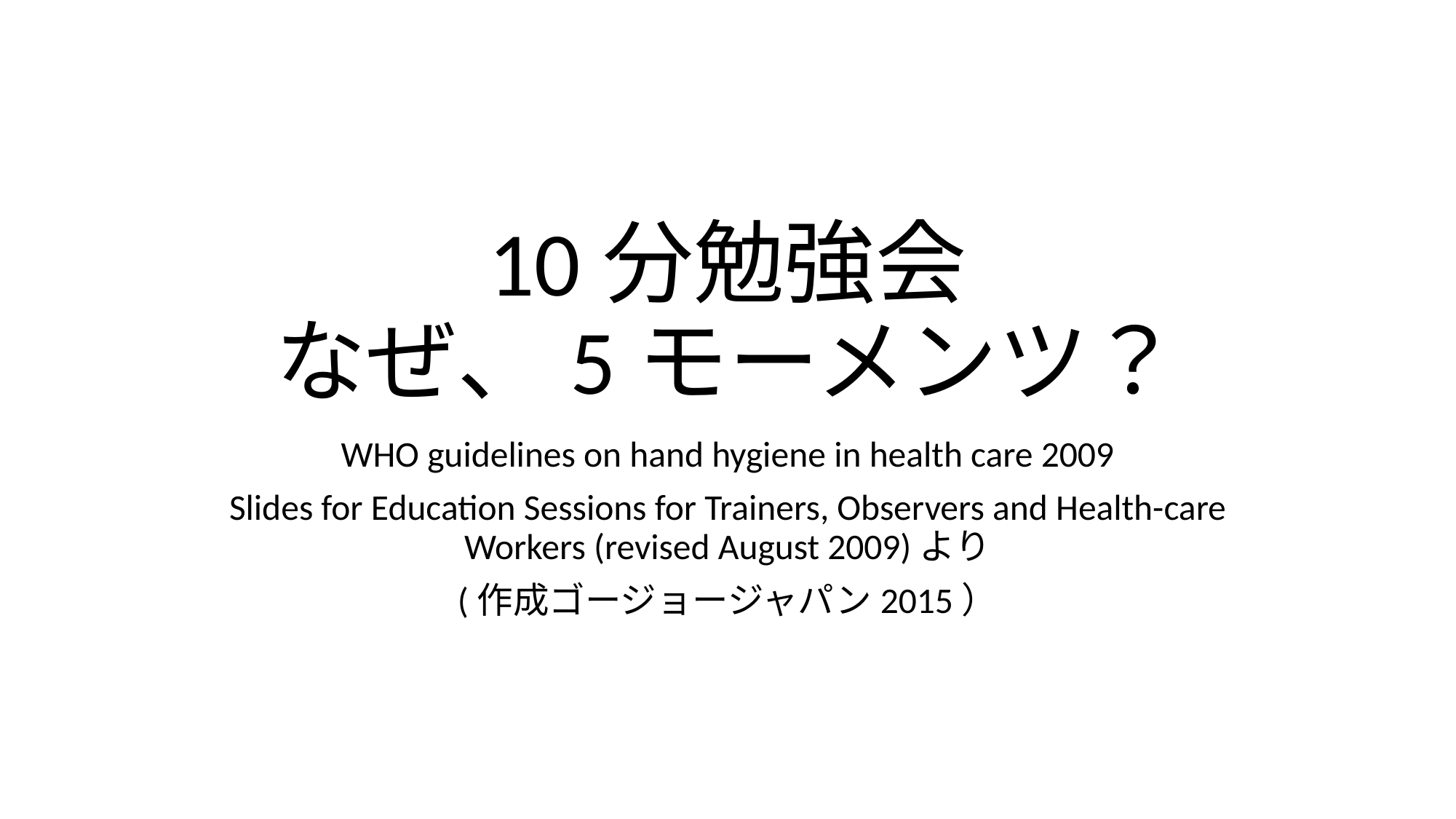

# 10分勉強会 なぜ、5モーメンツ？
WHO guidelines on hand hygiene in health care 2009
Slides for Education Sessions for Trainers, Observers and Health-care Workers (revised August 2009)より
(作成ゴージョージャパン2015）